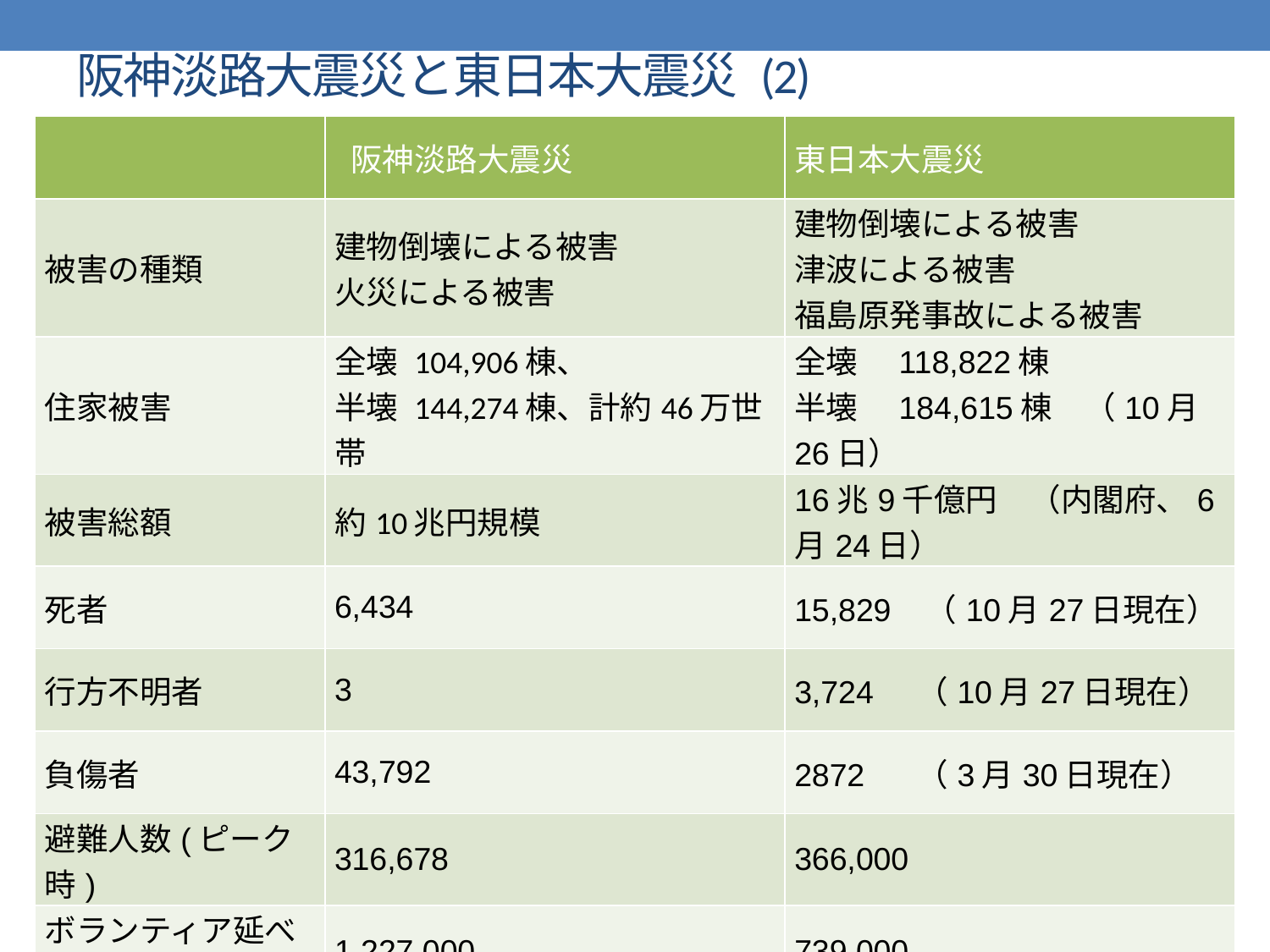

# 阪神淡路大震災と東日本大震災 (2)
|  | 阪神淡路大震災 | 東日本大震災 |
| --- | --- | --- |
| 被害の種類 | 建物倒壊による被害 火災による被害 | 建物倒壊による被害 津波による被害 福島原発事故による被害 |
| 住家被害 | 全壊 104,906棟、 半壊 144,274棟、計約46万世帯 | 全壊　118,822棟 半壊　184,615棟　（10月26日） |
| 被害総額 | 約10兆円規模 | 16兆9千億円　（内閣府、6月24日） |
| 死者 | 6,434 | 15,829 （10月27日現在） |
| 行方不明者 | 3 | 3,724 （10月27日現在） |
| 負傷者 | 43,792 | 2872 （3月30日現在） |
| 避難人数(ピーク時) | 316,678 | 366,000 |
| ボランティア延べ数（6か月時） | 1,227,000 | 739,000 |